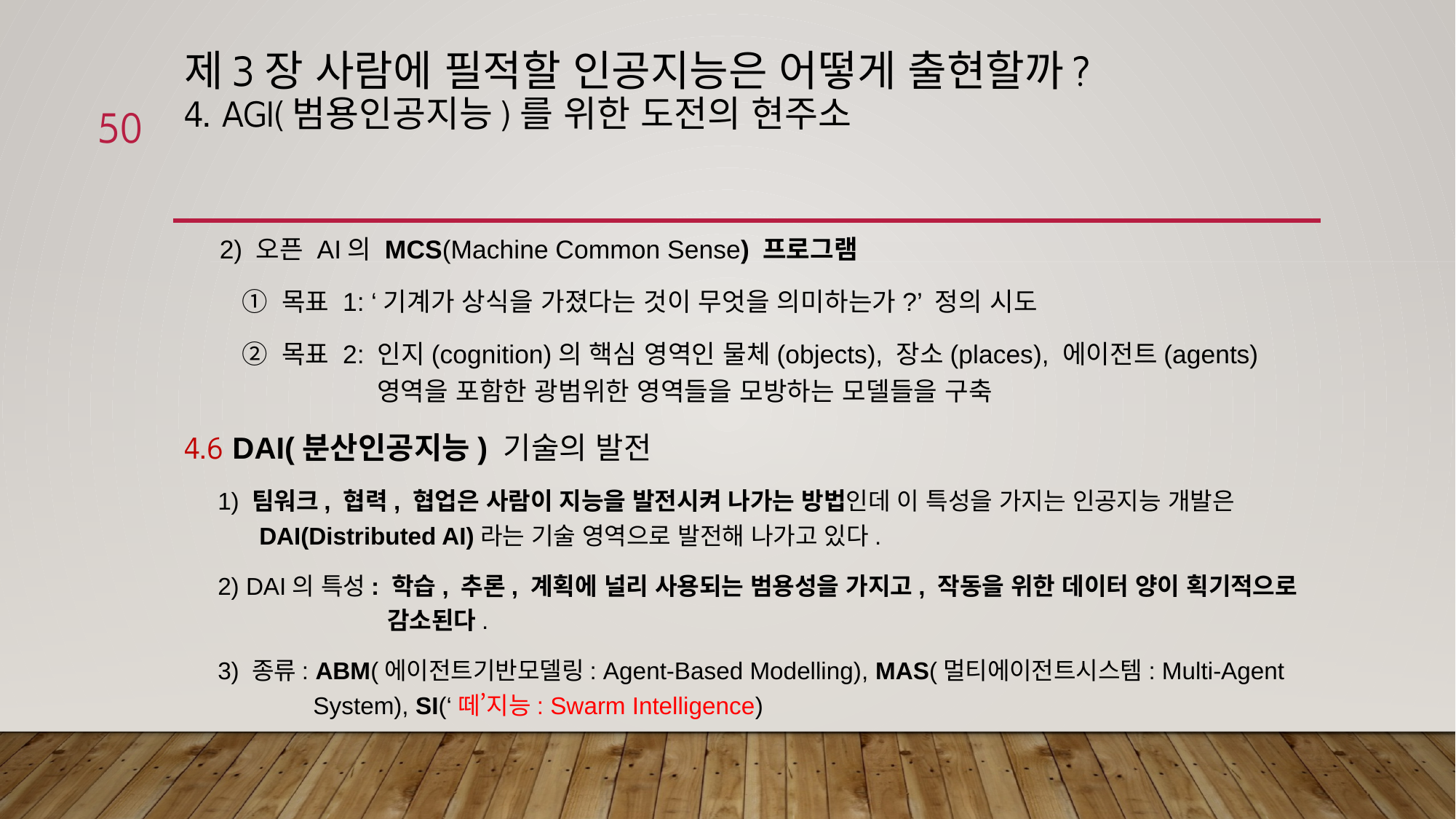

# 제3장 사람에 필적할 인공지능은 어떻게 출현할까? 4. AGI(범용인공지능)를 위한 도전의 현주소
50

     2) 오픈 AI의 MCS(Machine Common Sense) 프로그램
        ① 목표 1: ‘기계가 상식을 가졌다는 것이 무엇을 의미하는가?’ 정의 시도
        ② 목표 2: 인지(cognition)의 핵심 영역인 물체(objects), 장소(places), 에이전트(agents) 영역을 포함한 광범위한 영역들을 모방하는 모델들을 구축
4.6 DAI(분산인공지능) 기술의 발전
     1) 팀워크, 협력, 협업은 사람이 지능을 발전시켜 나가는 방법인데 이 특성을 가지는 인공지능 개발은 DAI(Distributed AI)라는 기술 영역으로 발전해 나가고 있다.
     2) DAI의 특성: 학습, 추론, 계획에 널리 사용되는 범용성을 가지고, 작동을 위한 데이터 양이 획기적으로 감소된다.
     3) 종류: ABM(에이전트기반모델링: Agent-Based Modelling), MAS(멀티에이전트시스템: Multi-Agent System), SI(‘떼’지능: Swarm Intelligence)